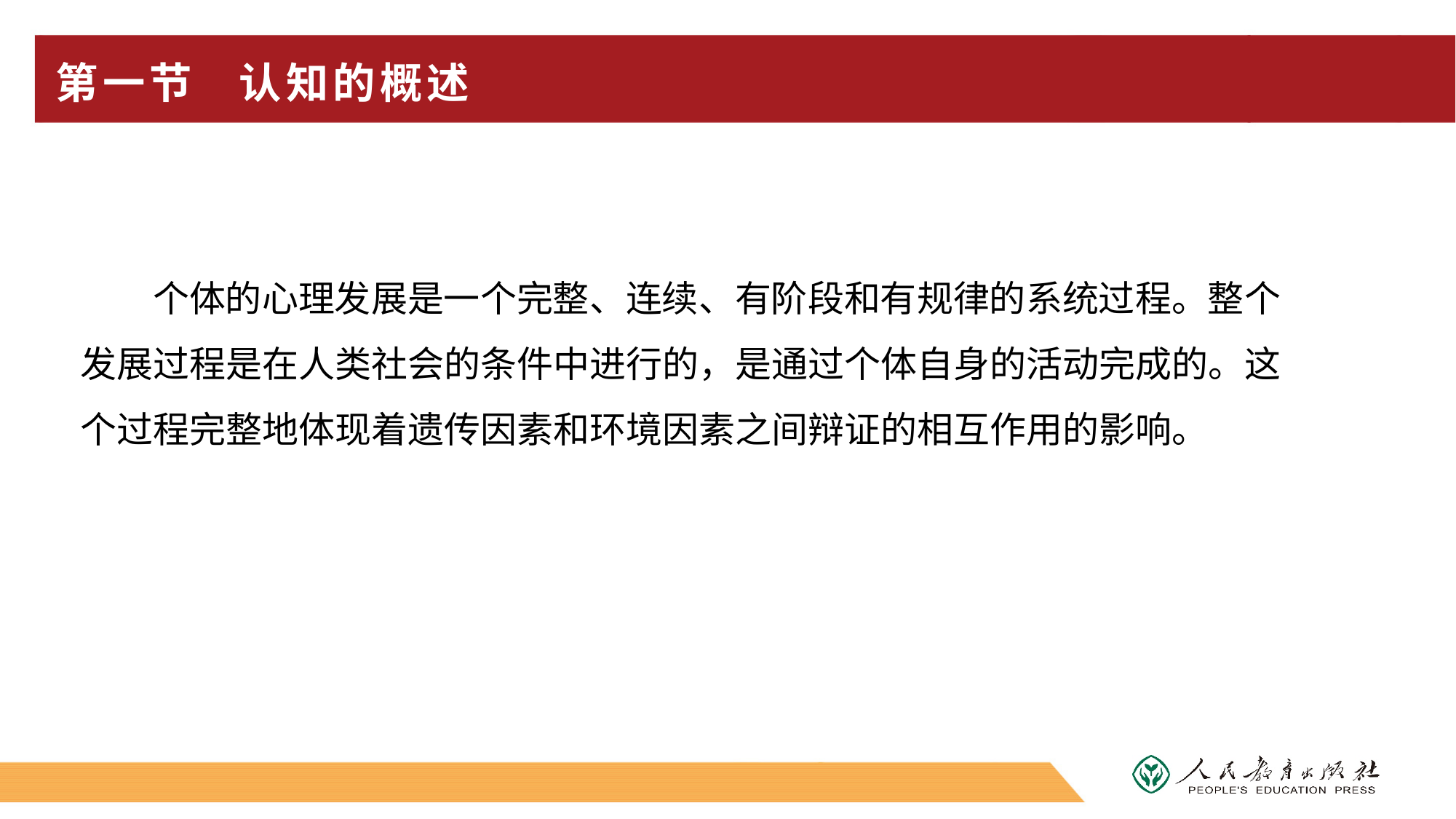

# 第一节   认知的概述
个体的心理发展是一个完整、连续、有阶段和有规律的系统过程。整个发展过程是在人类社会的条件中进行的，是通过个体自身的活动完成的。这个过程完整地体现着遗传因素和环境因素之间辩证的相互作用的影响。